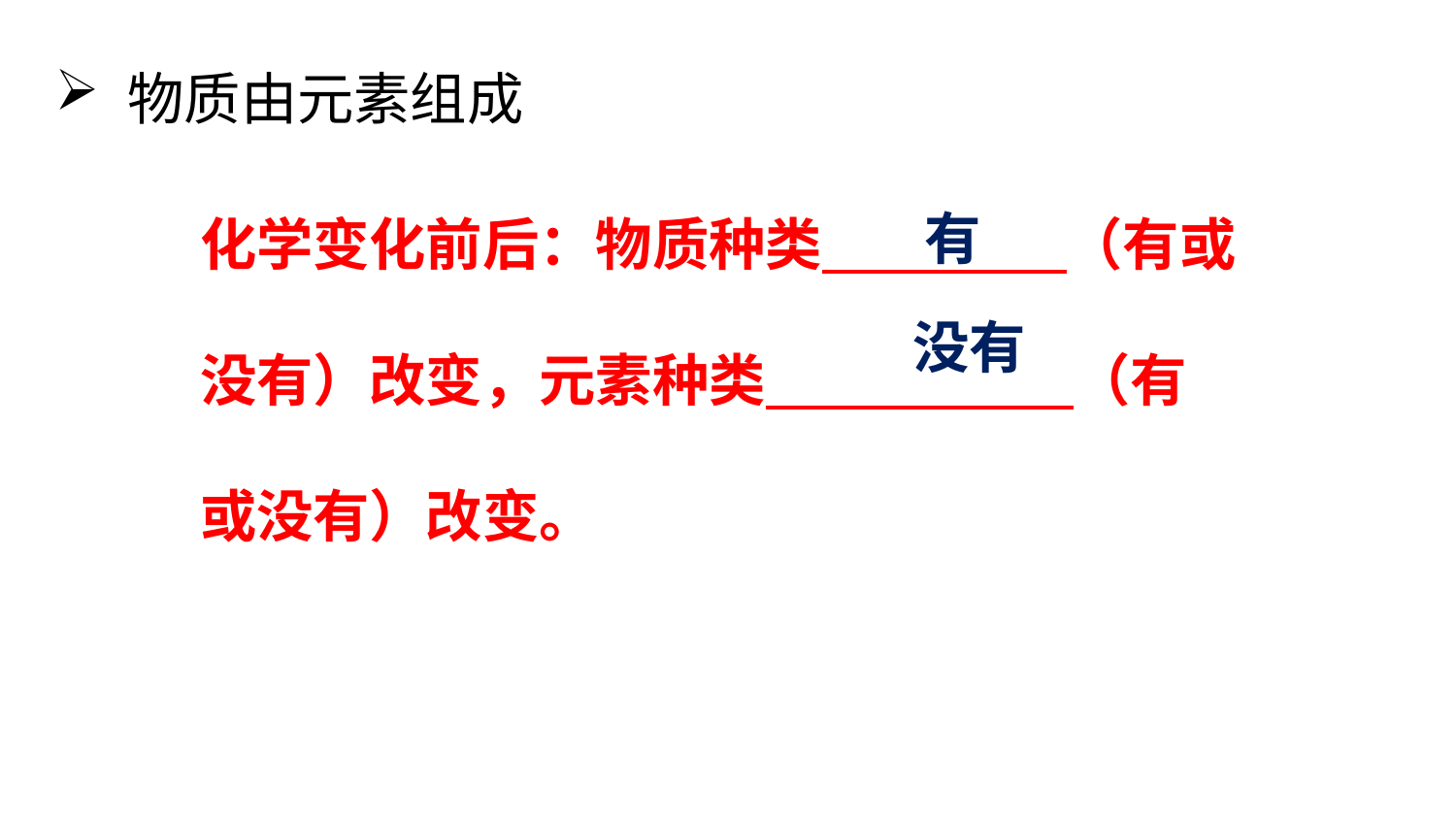

物质由元素组成
有
化学变化前后：物质种类                   （有或

没有）改变，元素种类                        （有

或没有）改变。
没有